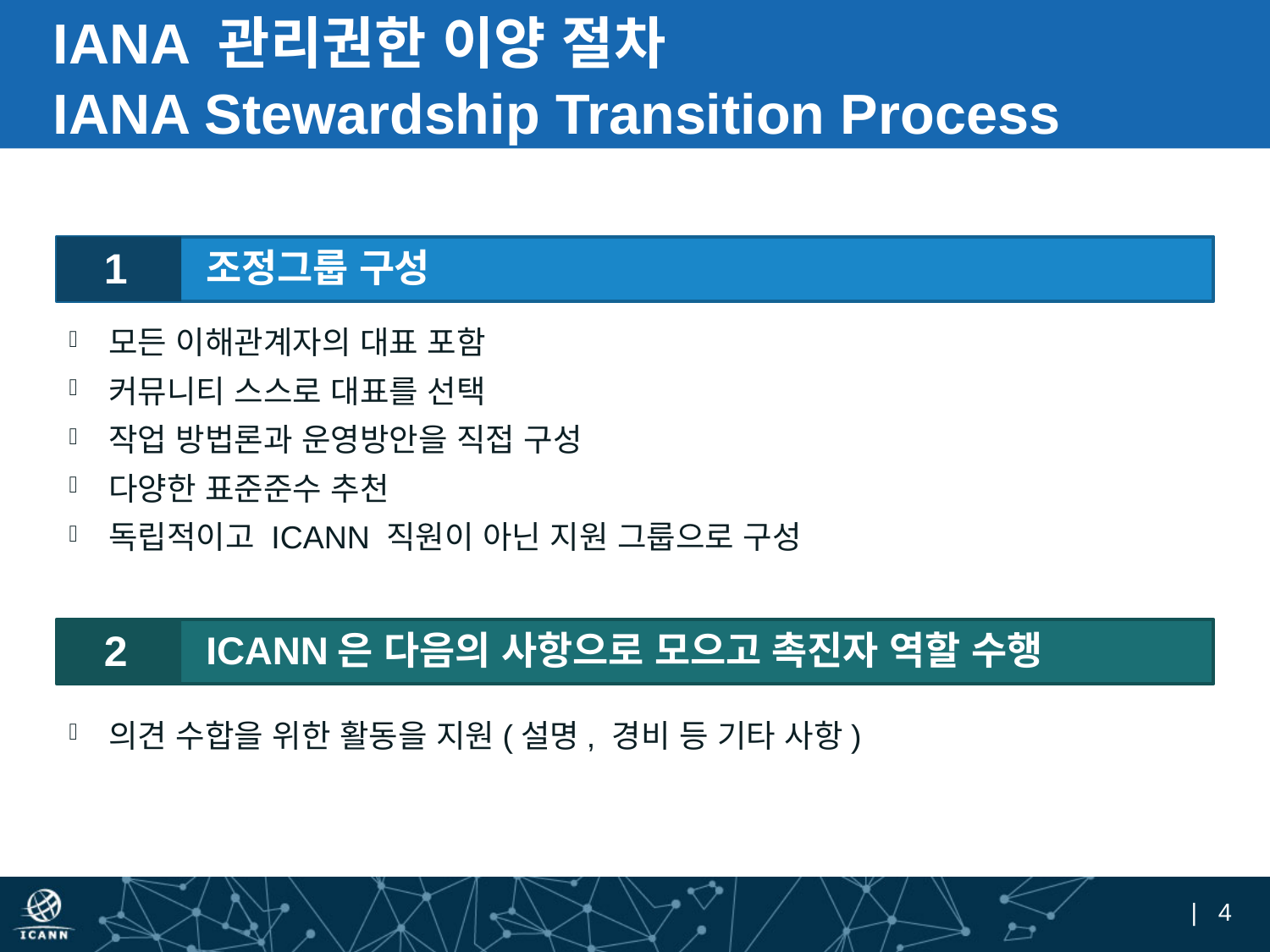

# IANA 관리권한 이양 절차 IANA Stewardship Transition Process
1

조정그룹 구성
모든 이해관계자의 대표 포함
커뮤니티 스스로 대표를 선택
작업 방법론과 운영방안을 직접 구성
다양한 표준준수 추천
독립적이고 ICANN 직원이 아닌 지원 그룹으로 구성
2

ICANN은 다음의 사항으로 모으고 촉진자 역할 수행
의견 수합을 위한 활동을 지원(설명, 경비 등 기타 사항)